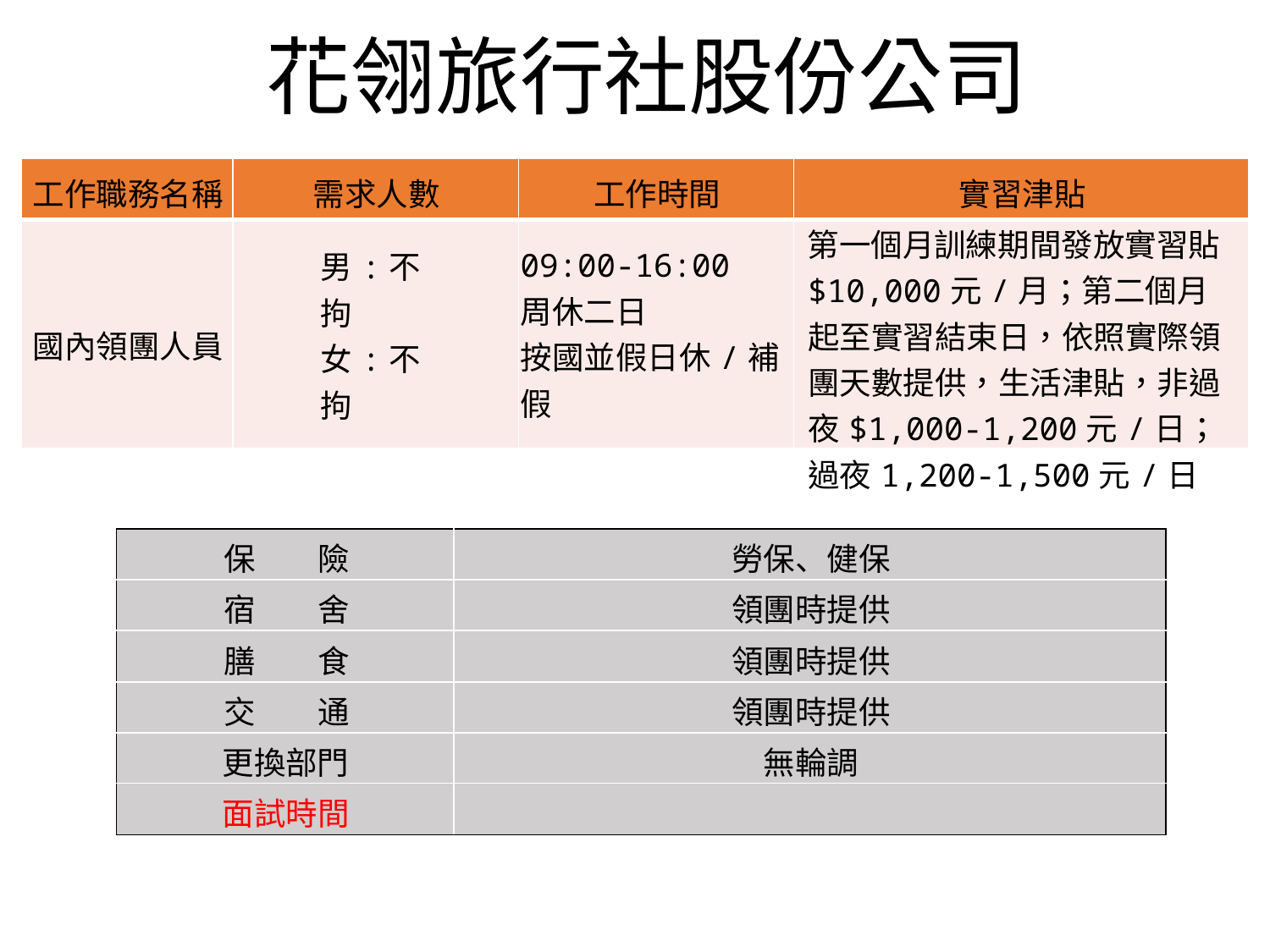

# 花翎旅行社股份公司
| 工作職務名稱 | 需求人數 | 工作時間 | 實習津貼 |
| --- | --- | --- | --- |
| 國內領團人員 | 男:不拘 女:不拘 | 09:00-16:00 周休二日 按國並假日休/補假 | 第一個月訓練期間發放實習貼$10,000元/月；第二個月起至實習結束日，依照實際領團天數提供，生活津貼，非過夜$1,000-1,200元/日；過夜1,200-1,500元/日 |
| 保 | 險 | 勞保、健保 |
| --- | --- | --- |
| 宿 | 舍 | 領團時提供 |
| 膳 | 食 | 領團時提供 |
| 交 | 通 | 領團時提供 |
| 更換部門 |  | 無輪調 |
| 面試時間 |  |  |